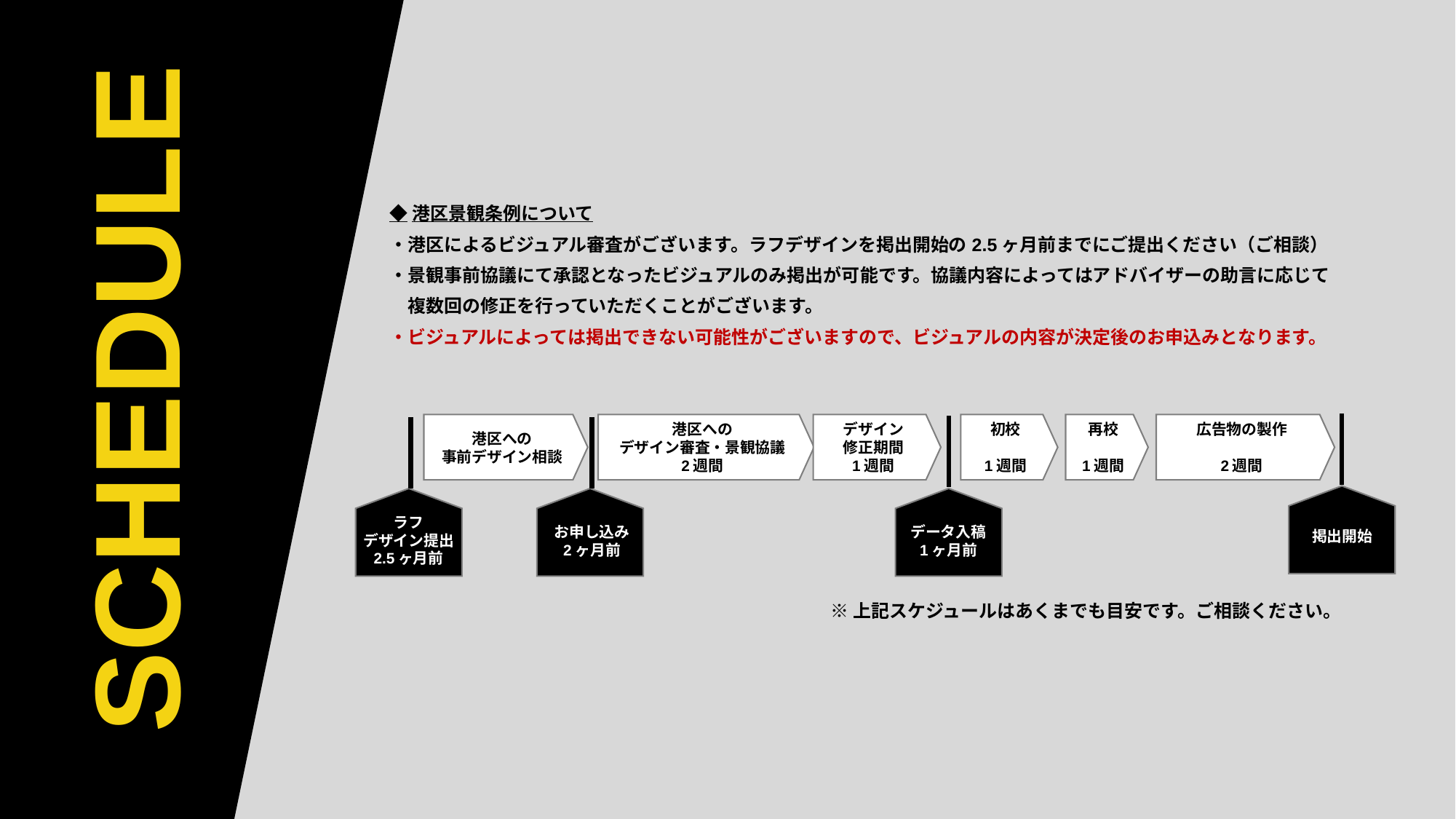

◆港区景観条例について
・港区によるビジュアル審査がございます。ラフデザインを掲出開始の2.5ヶ月前までにご提出ください（ご相談）
・景観事前協議にて承認となったビジュアルのみ掲出が可能です。協議内容によってはアドバイザーの助言に応じて
　複数回の修正を行っていただくことがございます。
・ビジュアルによっては掲出できない可能性がございますので、ビジュアルの内容が決定後のお申込みとなります。

SCHEDULE
港区への
事前デザイン相談
港区への
デザイン審査・景観協議
2週間
デザイン
修正期間
1週間
初校

1週間
再校

1週間
広告物の製作

2週間

データ入稿
1ヶ月前

ラフ
デザイン提出
2.5ヶ月前

お申し込み
2ヶ月前
掲出開始
※上記スケジュールはあくまでも目安です。ご相談ください。